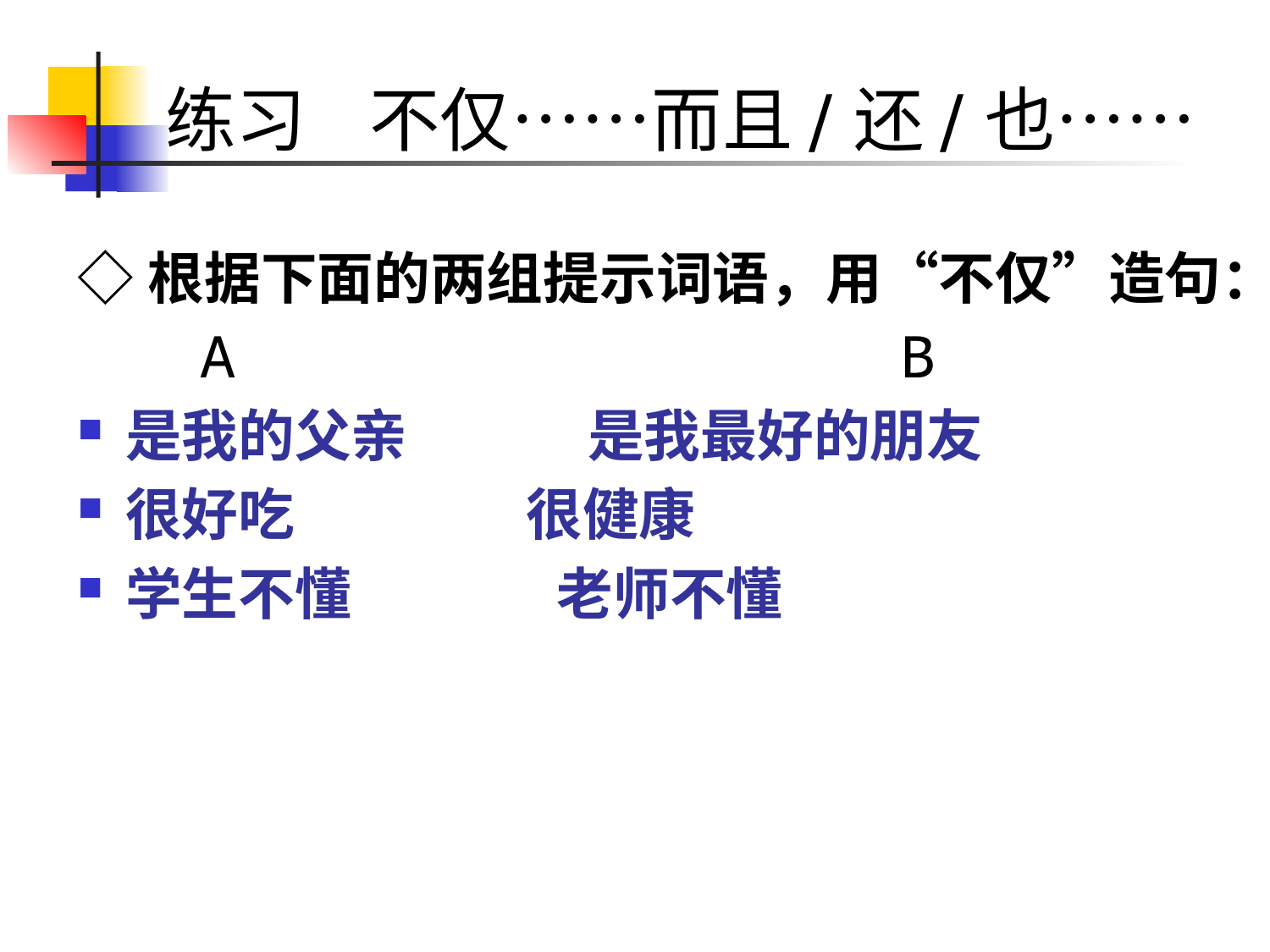

# 练习    不仅……而且/还/也……
◇根据下面的两组提示词语，用“不仅”造句：
       A                                      B
是我的父亲              是我最好的朋友
很好吃                  很健康
学生不懂                老师不懂